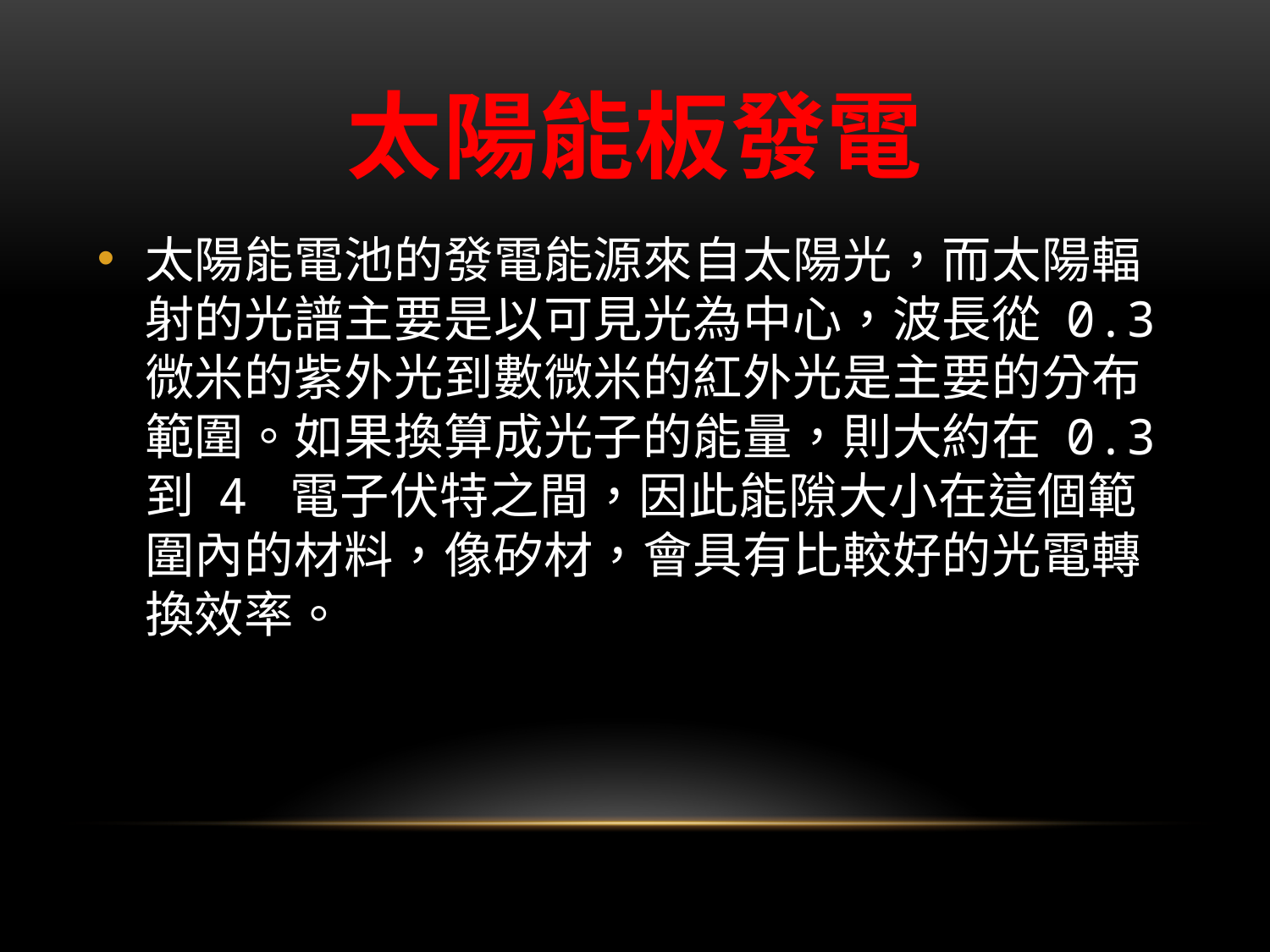

# 太陽能板發電
太陽能電池的發電能源來自太陽光，而太陽輻射的光譜主要是以可見光為中心，波長從 0.3 微米的紫外光到數微米的紅外光是主要的分布範圍。如果換算成光子的能量，則大約在 0.3 到 4 電子伏特之間，因此能隙大小在這個範圍內的材料，像矽材，會具有比較好的光電轉換效率。